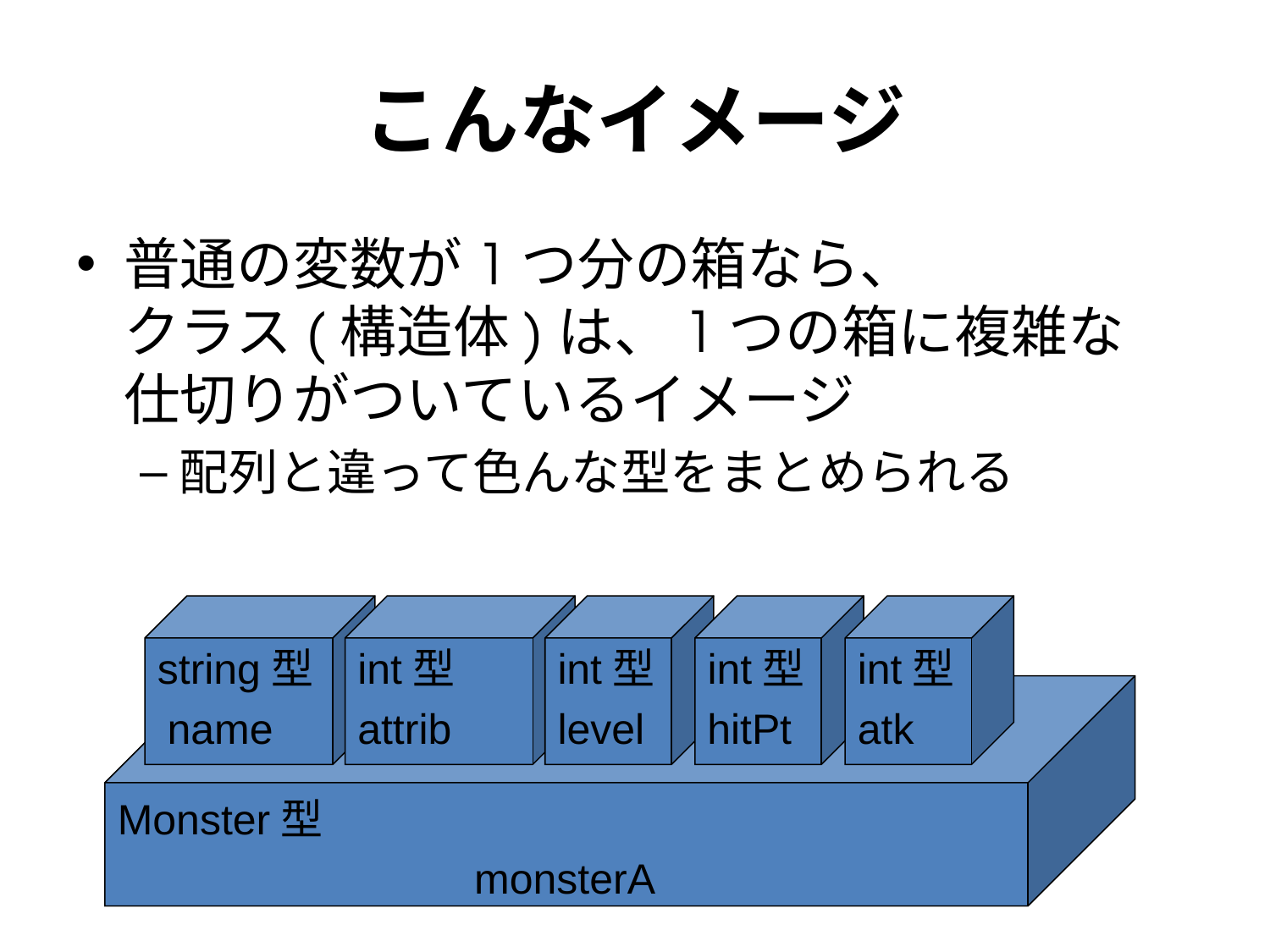

# こんなイメージ
普通の変数が1つ分の箱なら、
クラス(構造体)は、1つの箱に複雑な
仕切りがついているイメージ
配列と違って色んな型をまとめられる

string型

int型

int型

int型

int型

name
attrib
level
hitPt
atk
Monster型
monsterA